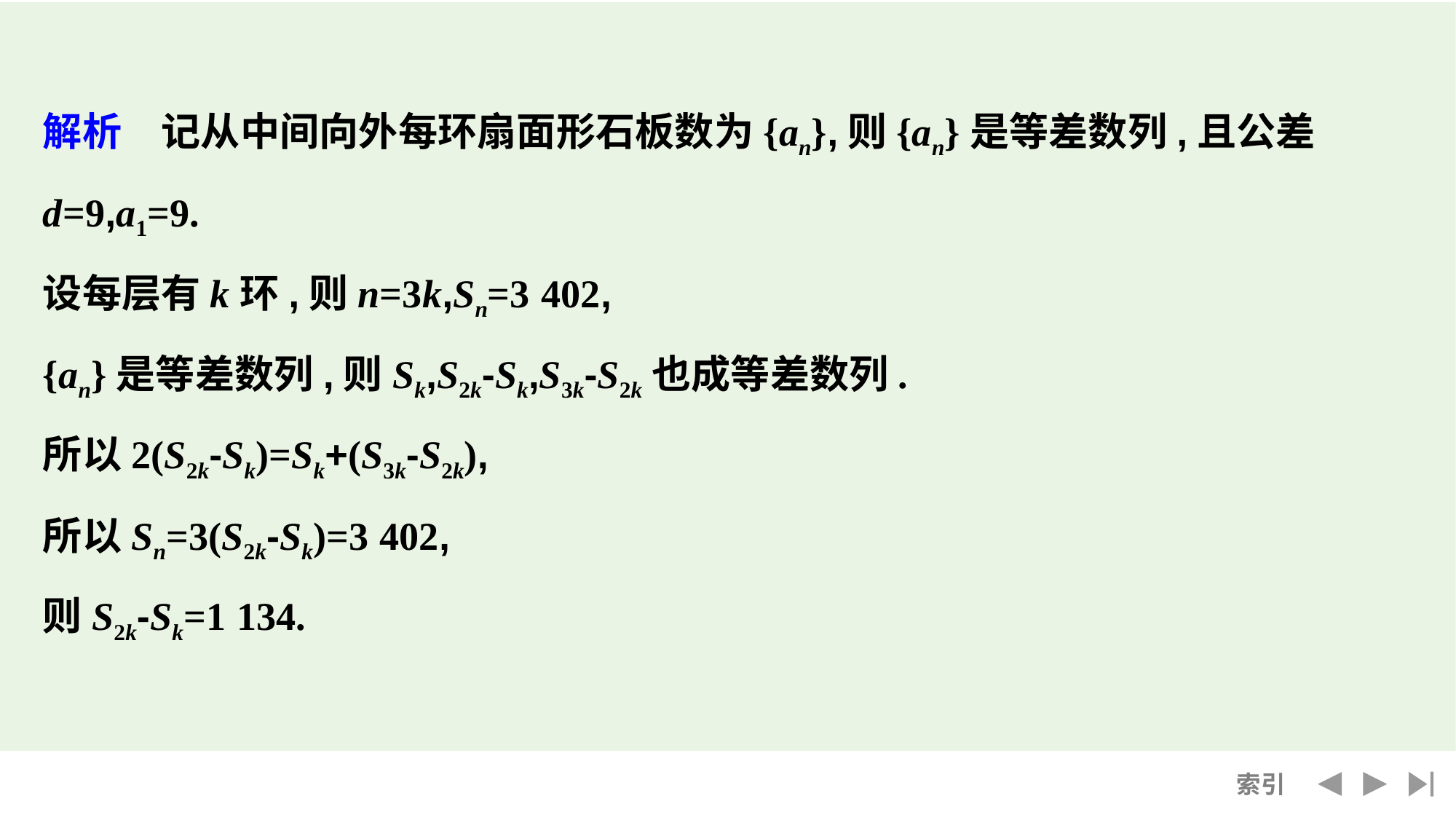

解析　记从中间向外每环扇面形石板数为{an},则{an}是等差数列,且公差d=9,a1=9.
设每层有k环,则n=3k,Sn=3 402,
{an}是等差数列,则Sk,S2k-Sk,S3k-S2k也成等差数列.
所以2(S2k-Sk)=Sk+(S3k-S2k),
所以Sn=3(S2k-Sk)=3 402,
则S2k-Sk=1 134.